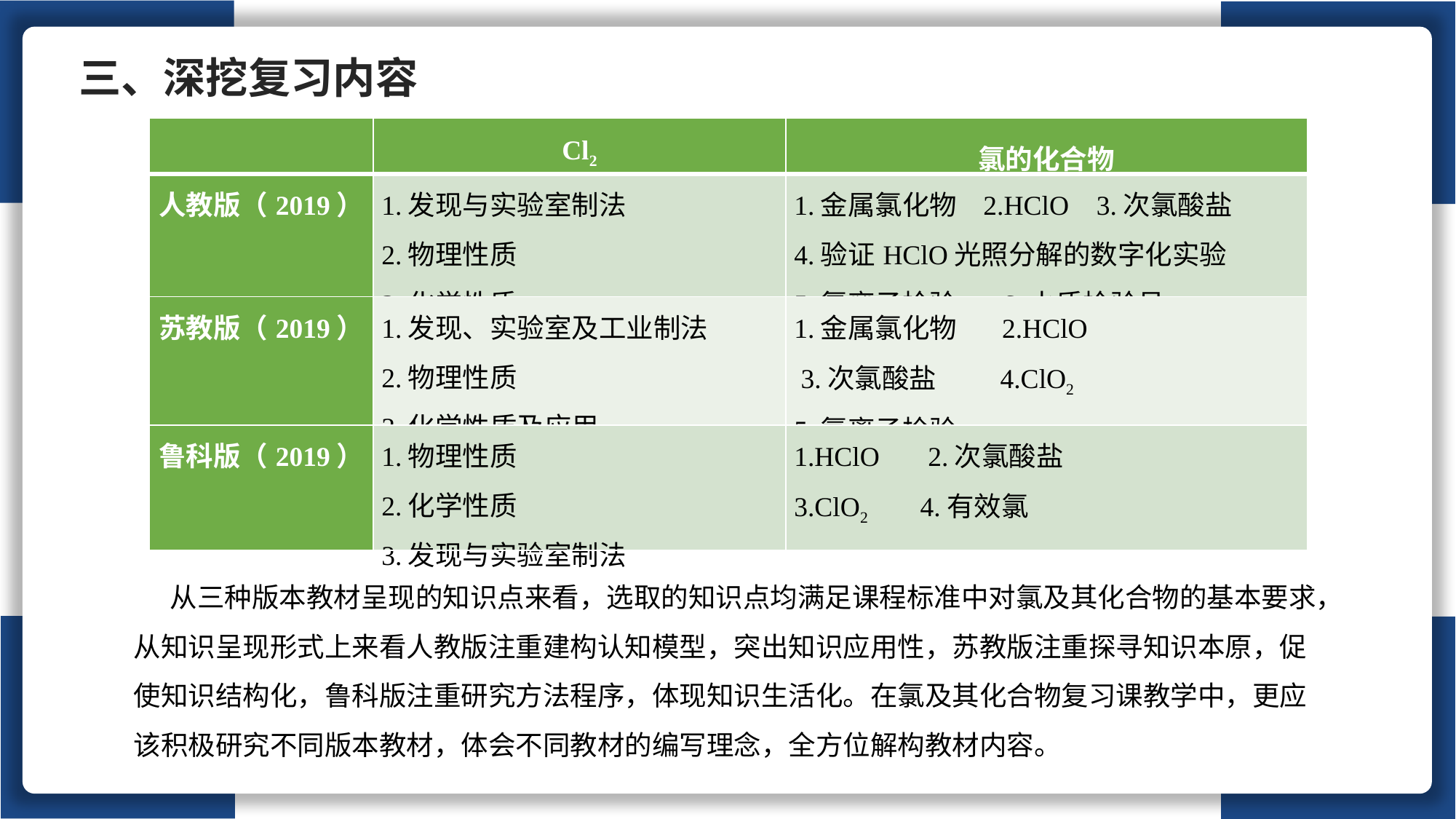

三、深挖复习内容
|  | Cl2 | 氯的化合物 |
| --- | --- | --- |
| 人教版（2019） | 1.发现与实验室制法 2.物理性质 3.化学性质 | 1.金属氯化物 2.HClO 3.次氯酸盐 4.验证HClO光照分解的数字化实验 5.氯离子检验 6.水质检验员 |
| 苏教版（2019） | 1.发现、实验室及工业制法 2.物理性质 3.化学性质及应用 | 1.金属氯化物 2.HClO 3.次氯酸盐 4.ClO2 5.氯离子检验 |
| 鲁科版（2019） | 1.物理性质 2.化学性质 3.发现与实验室制法 | 1.HClO 2.次氯酸盐 3.ClO2 4.有效氯 |
从三种版本教材呈现的知识点来看，选取的知识点均满足课程标准中对氯及其化合物的基本要求，从知识呈现形式上来看人教版注重建构认知模型，突出知识应用性，苏教版注重探寻知识本原，促使知识结构化，鲁科版注重研究方法程序，体现知识生活化。在氯及其化合物复习课教学中，更应该积极研究不同版本教材，体会不同教材的编写理念，全方位解构教材内容。